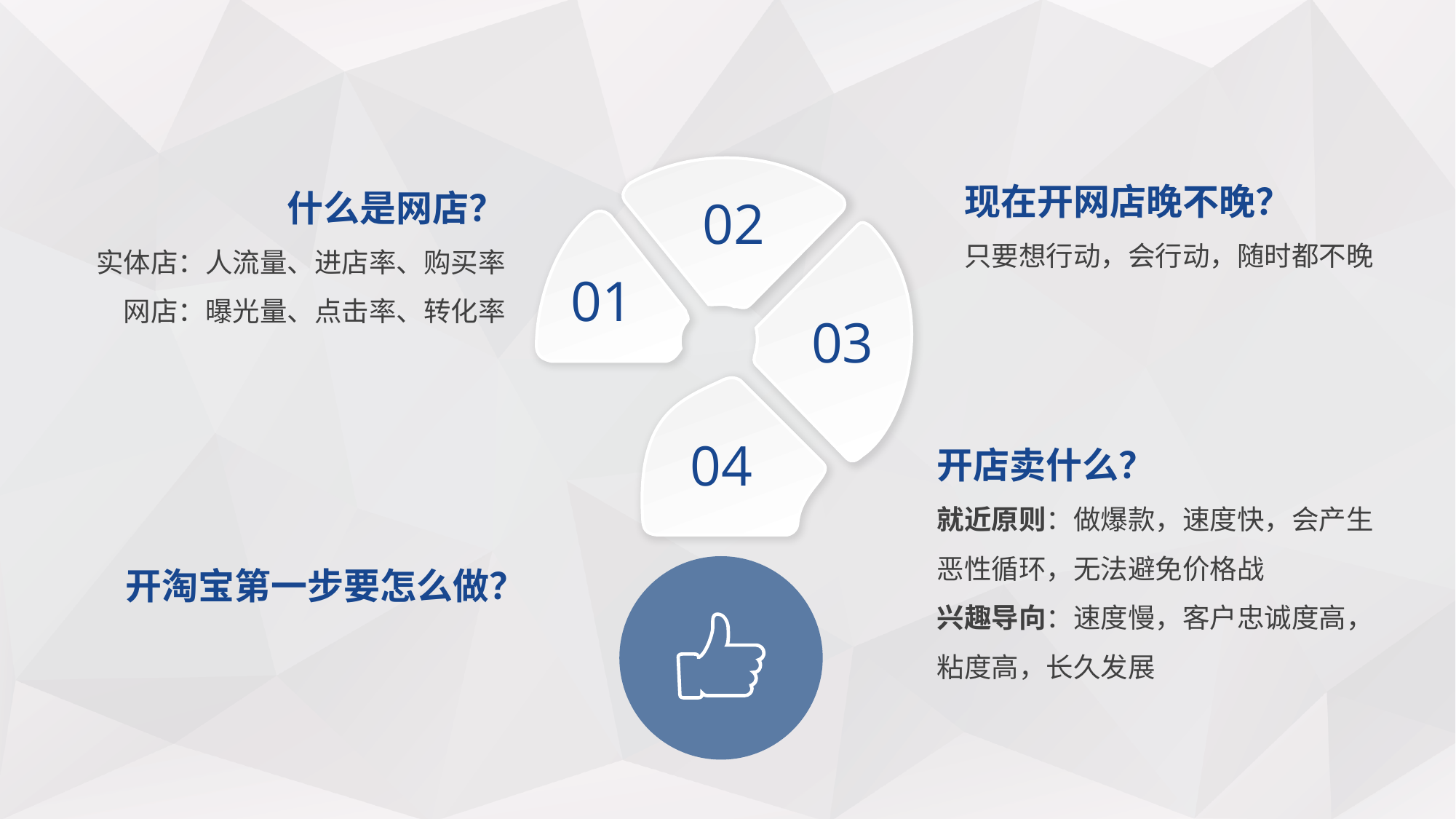

现在开网店晚不晚？
只要想行动，会行动，随时都不晚
什么是网店？
实体店：人流量、进店率、购买率
网店：曝光量、点击率、转化率

02

01
03

开店卖什么？
就近原则：做爆款，速度快，会产生恶性循环，无法避免价格战
兴趣导向：速度慢，客户忠诚度高，粘度高，长久发展
04

开淘宝第一步要怎么做？